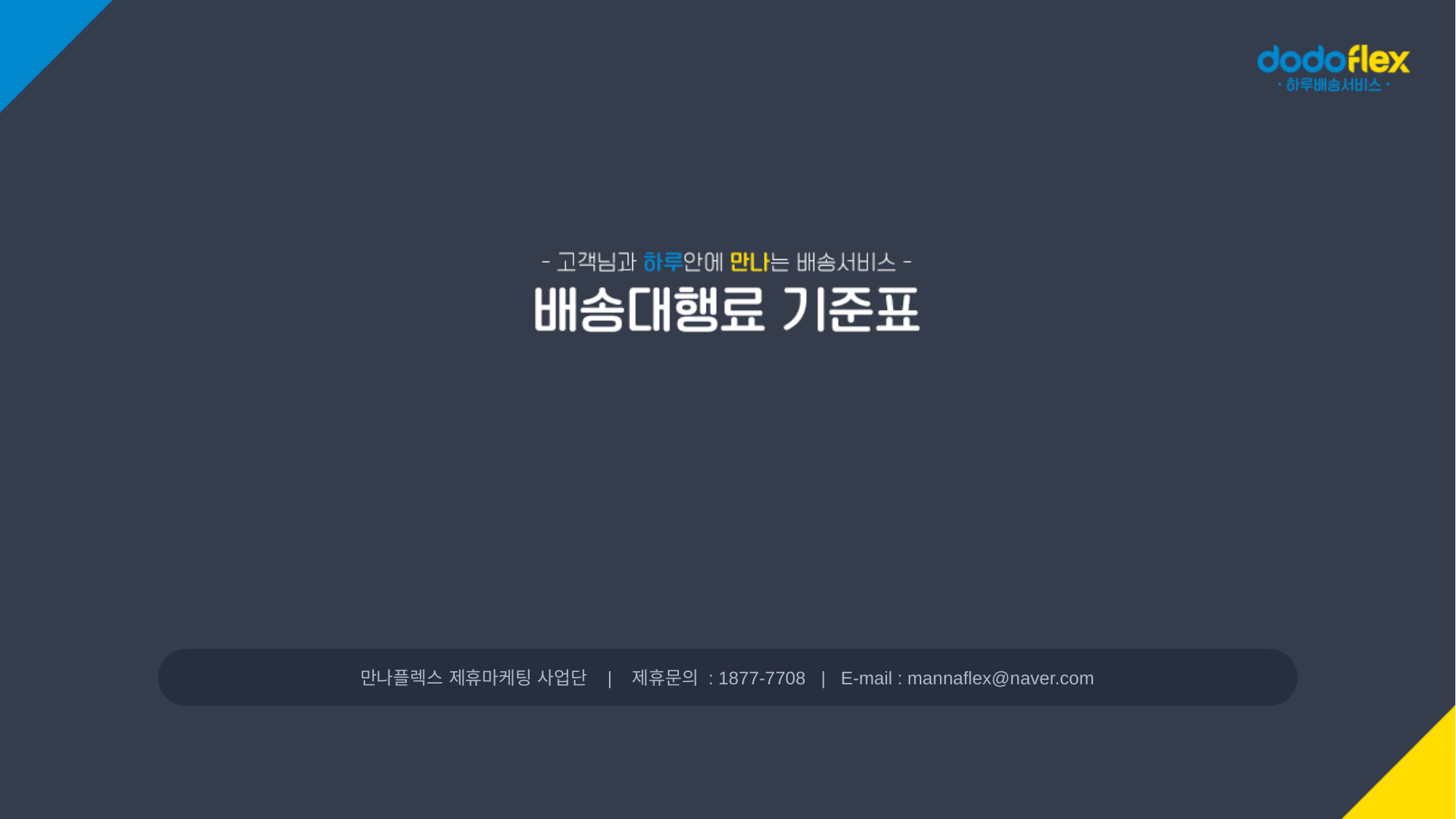

만나플렉스 제휴마케팅 사업단   |   제휴문의 : 1877-7708   |   E-mail : mannaflex@naver.com